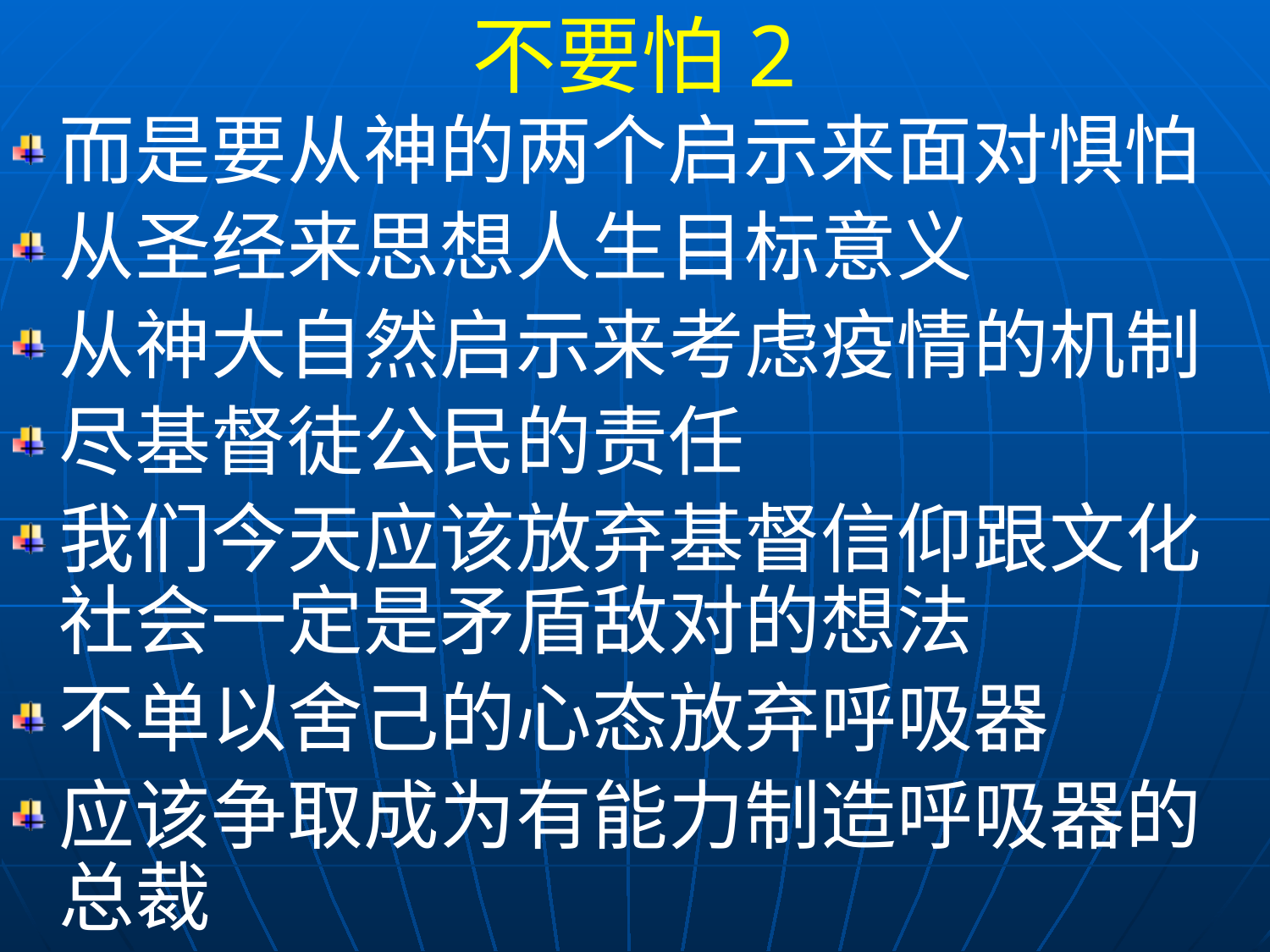

不要怕2
而是要从神的两个启示来面对惧怕
从圣经来思想人生目标意义
从神大自然启示来考虑疫情的机制
尽基督徒公民的责任
我们今天应该放弃基督信仰跟文化社会一定是矛盾敌对的想法
不单以舍己的心态放弃呼吸器
应该争取成为有能力制造呼吸器的总裁